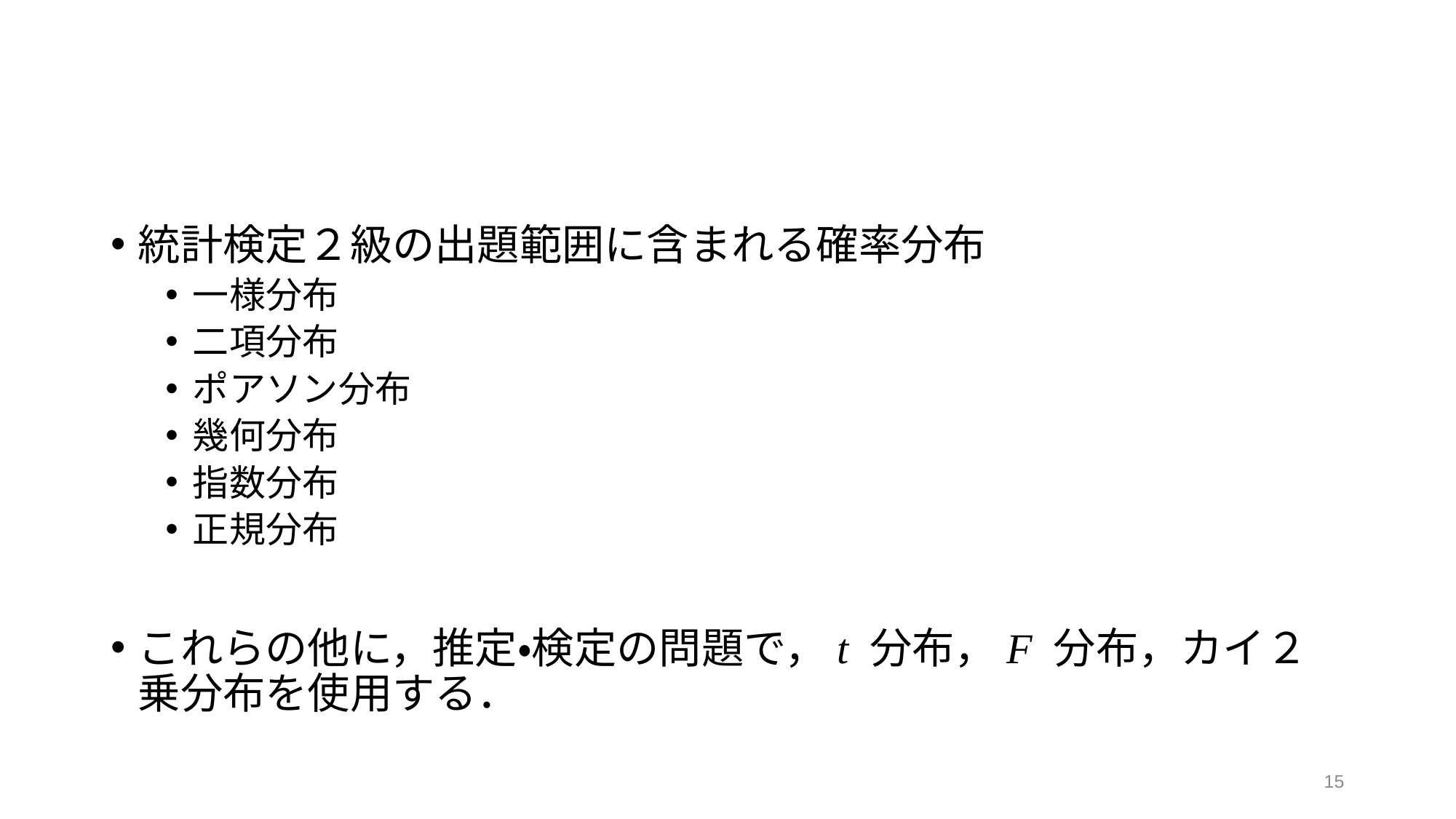

#
統計検定２級の出題範囲に含まれる確率分布
一様分布
二項分布
ポアソン分布
幾何分布
指数分布
正規分布

これらの他に，推定・検定の問題で，t 分布，F 分布，カイ２乗分布を使用する．
15